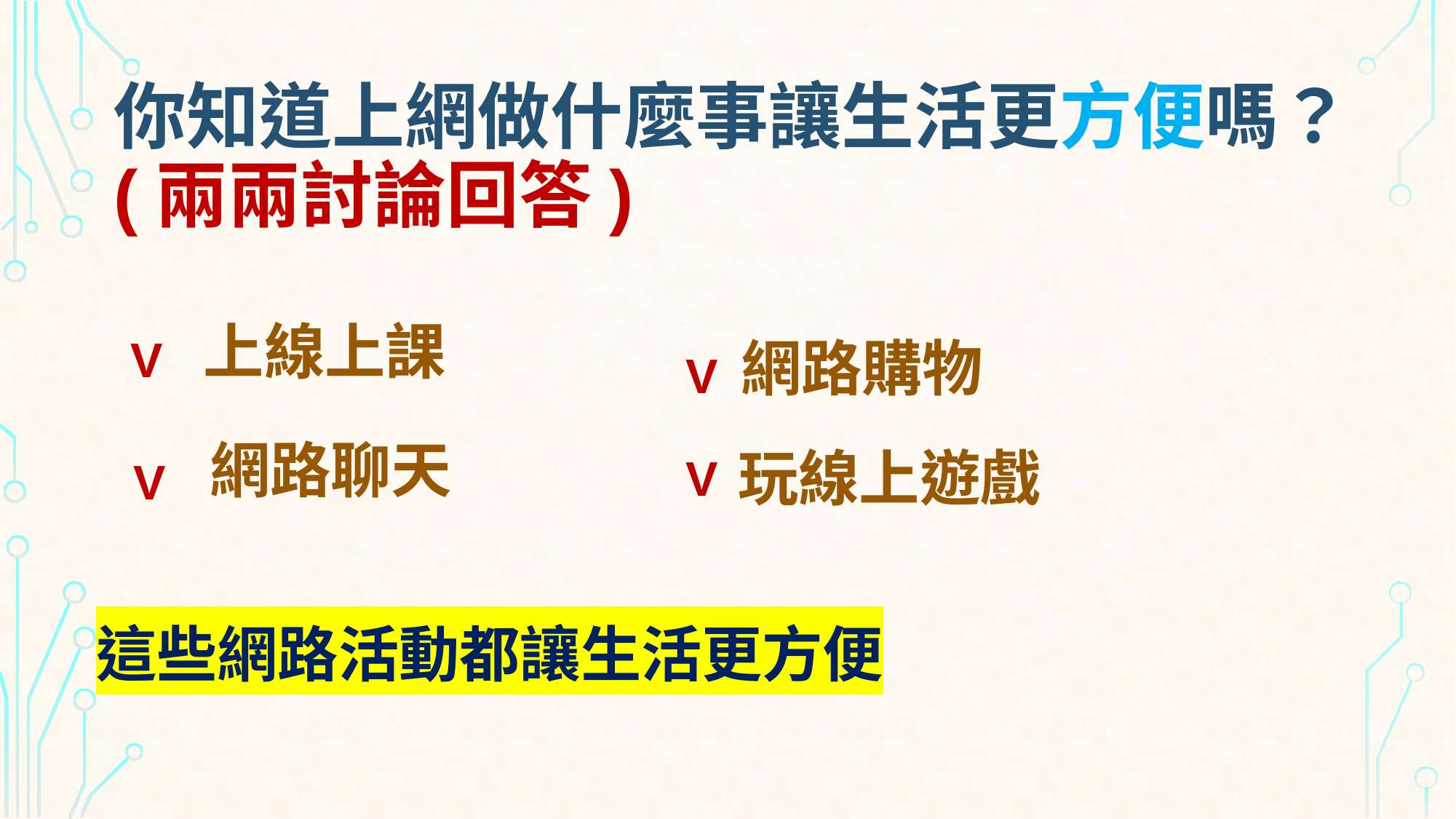

# 你知道上網做什麼事讓生活更方便嗎？(兩兩討論回答)
上線上課
 網路購物
V
V
網路聊天
玩線上遊戲
V
V
這些網路活動都讓生活更方便